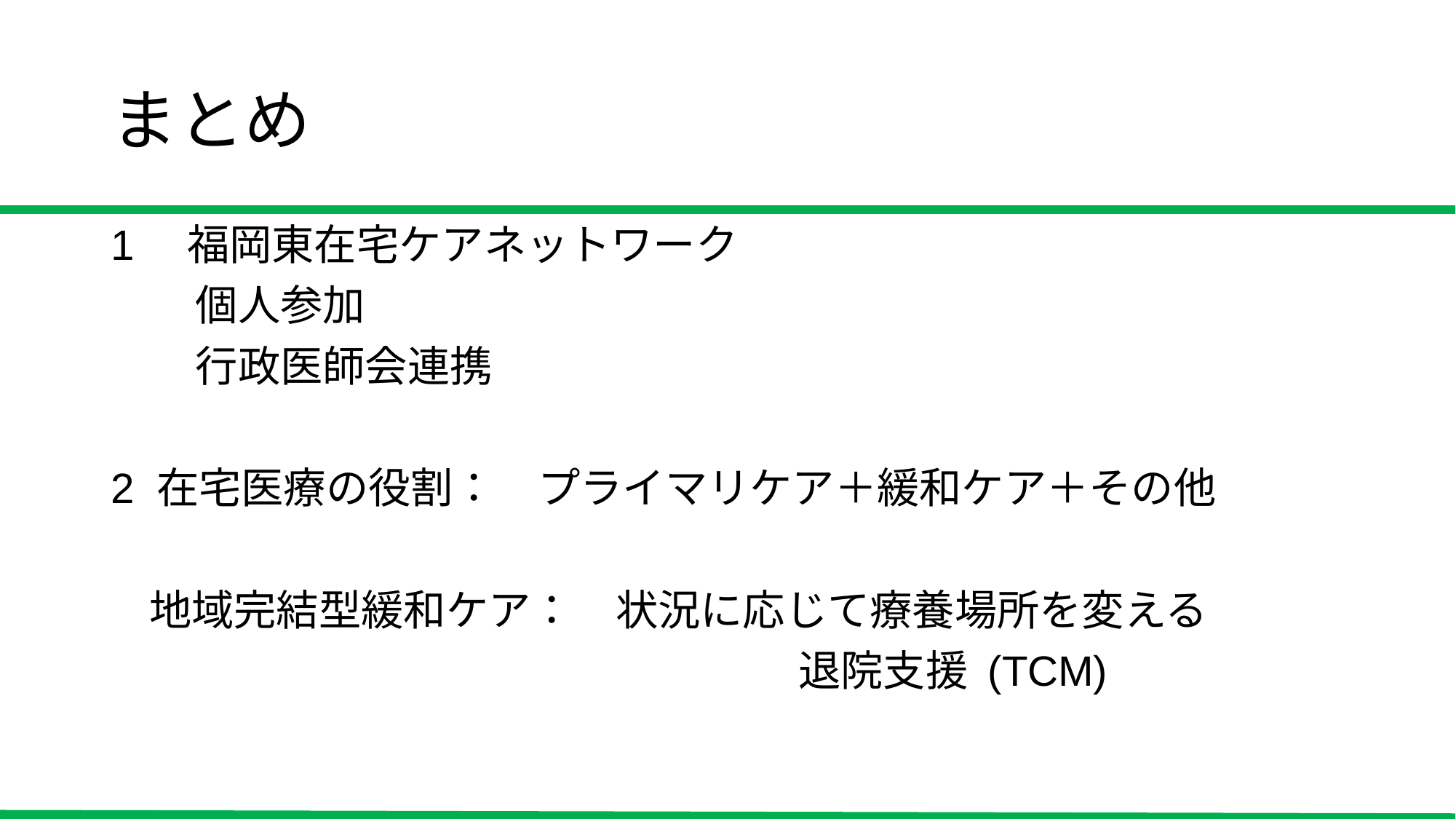

# まとめ
1　福岡東在宅ケアネットワーク
　　個人参加
　　行政医師会連携

2 在宅医療の役割：　プライマリケア＋緩和ケア＋その他

   地域完結型緩和ケア：　状況に応じて療養場所を変える
　　　　　　　　　　　　　　　　 退院支援 (TCM)